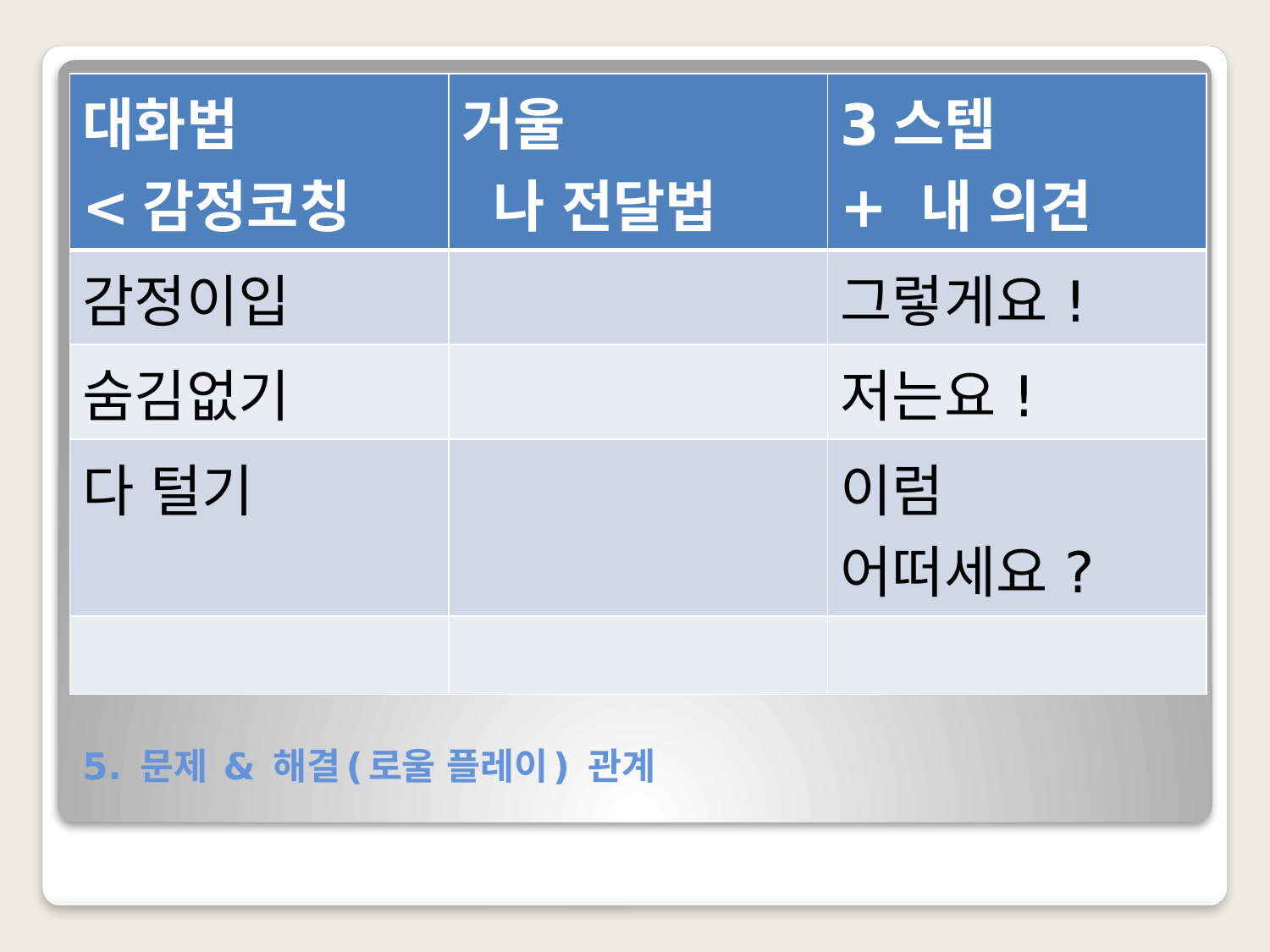

| 대화법 <감정코칭 | 거울 나 전달법 | 3스텝 + 내 의견 |
| --- | --- | --- |
| 감정이입 |  | 그렇게요! |
| 숨김없기 |  | 저는요! |
| 다 털기 |  | 이럼 어떠세요? |
|  |  |  |
# 5. 문제 & 해결(로울 플레이) 관계